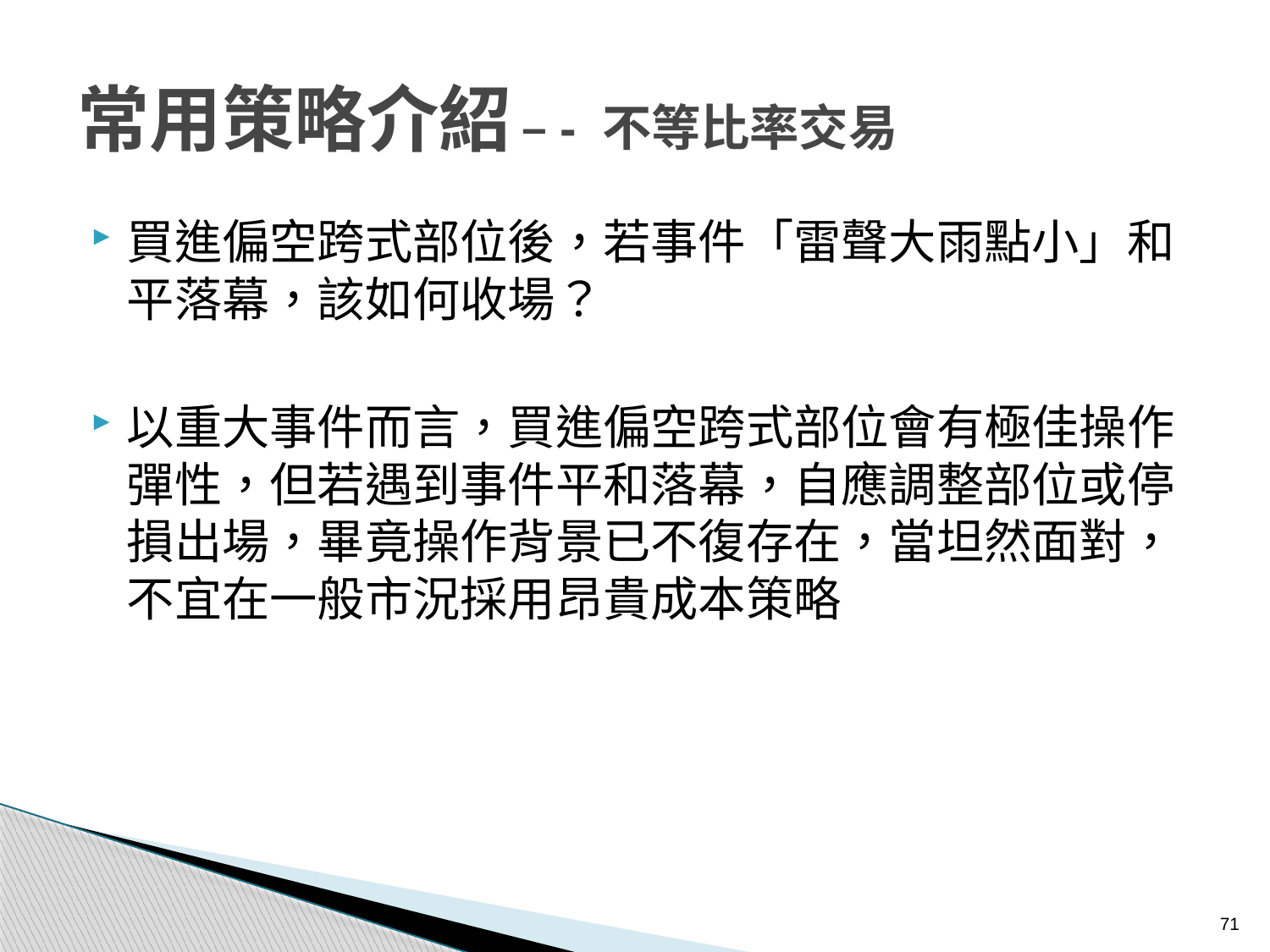

常用策略介紹 –- 不等比率交易
買進偏空跨式部位後，若事件「雷聲大雨點小」和平落幕，該如何收場？

以重大事件而言，買進偏空跨式部位會有極佳操作彈性，但若遇到事件平和落幕，自應調整部位或停損出場，畢竟操作背景已不復存在，當坦然面對，不宜在一般市況採用昂貴成本策略
71